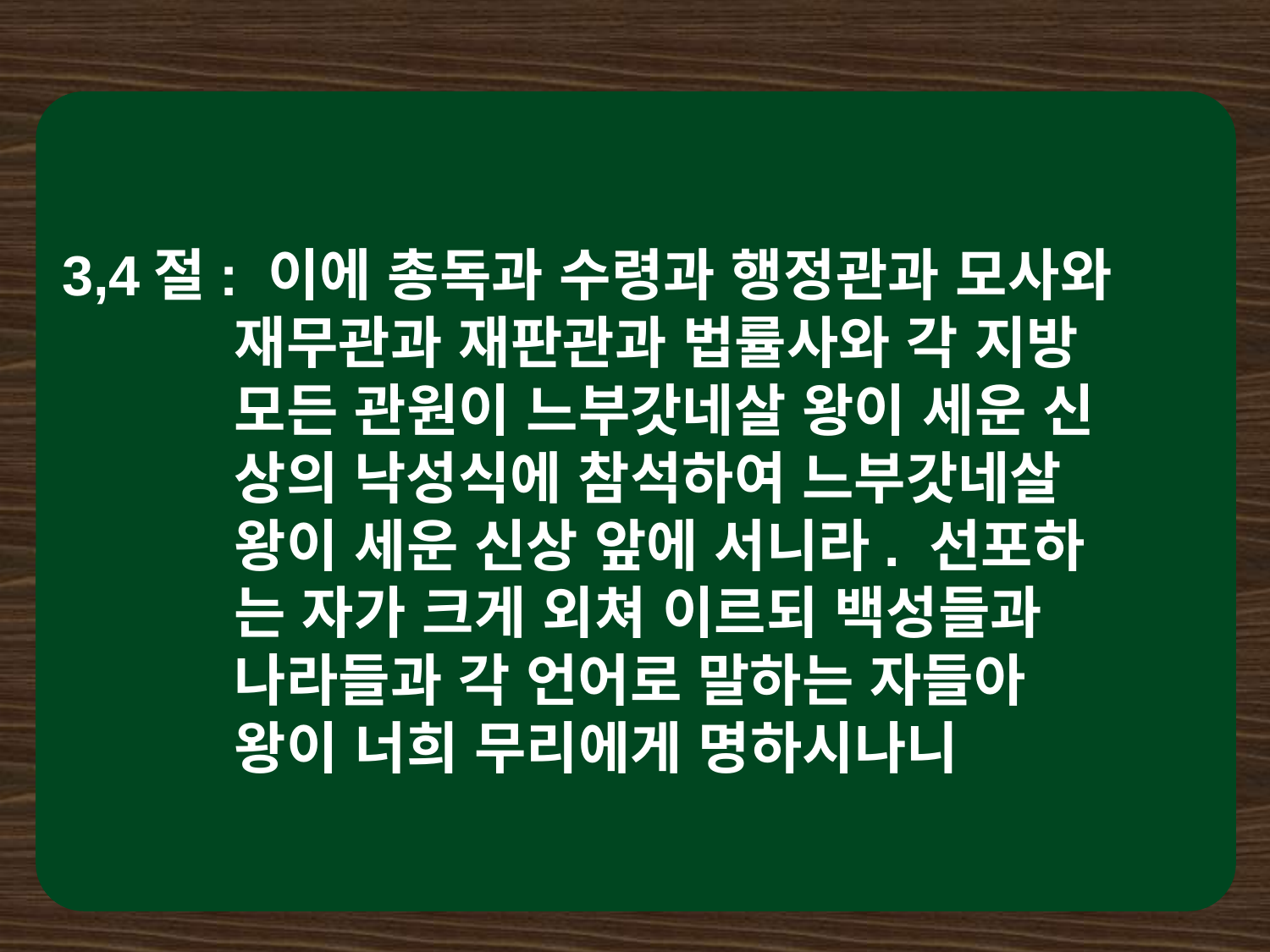

3,4절: 이에 총독과 수령과 행정관과 모사와
          재무관과 재판관과 법률사와 각 지방
          모든 관원이 느부갓네살 왕이 세운 신
          상의 낙성식에 참석하여 느부갓네살
          왕이 세운 신상 앞에 서니라. 선포하
          는 자가 크게 외쳐 이르되 백성들과
          나라들과 각 언어로 말하는 자들아
          왕이 너희 무리에게 명하시나니